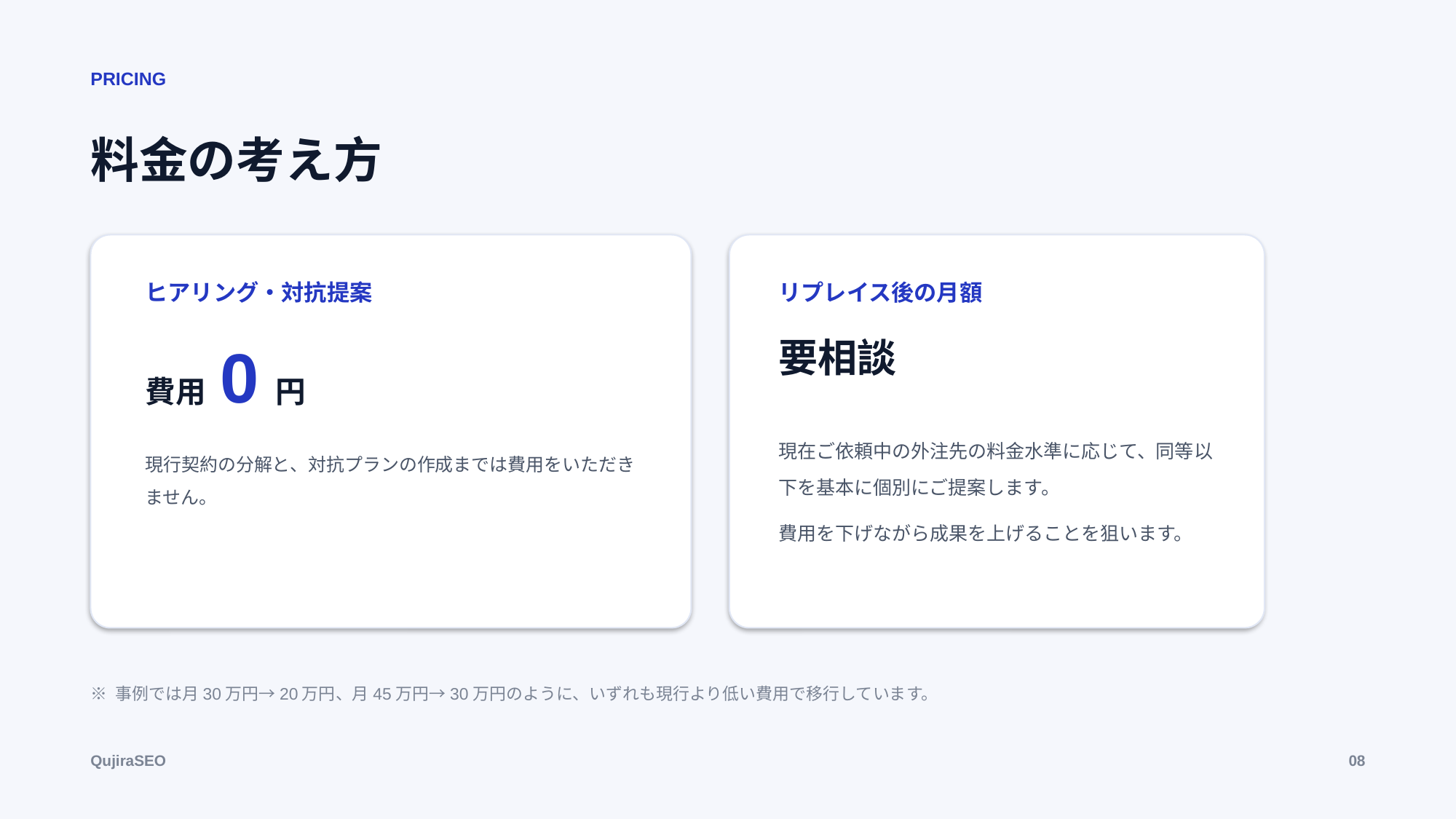

PRICING
料金の考え方

ヒアリング・対抗提案
リプレイス後の月額
費用 0円
要相談
現在ご依頼中の外注先の料金水準に応じて、同等以下を基本に個別にご提案します。
費用を下げながら成果を上げることを狙います。
現行契約の分解と、対抗プランの作成までは費用をいただきません。
※ 事例では月30万円→20万円、月45万円→30万円のように、いずれも現行より低い費用で移行しています。
QujiraSEO
08